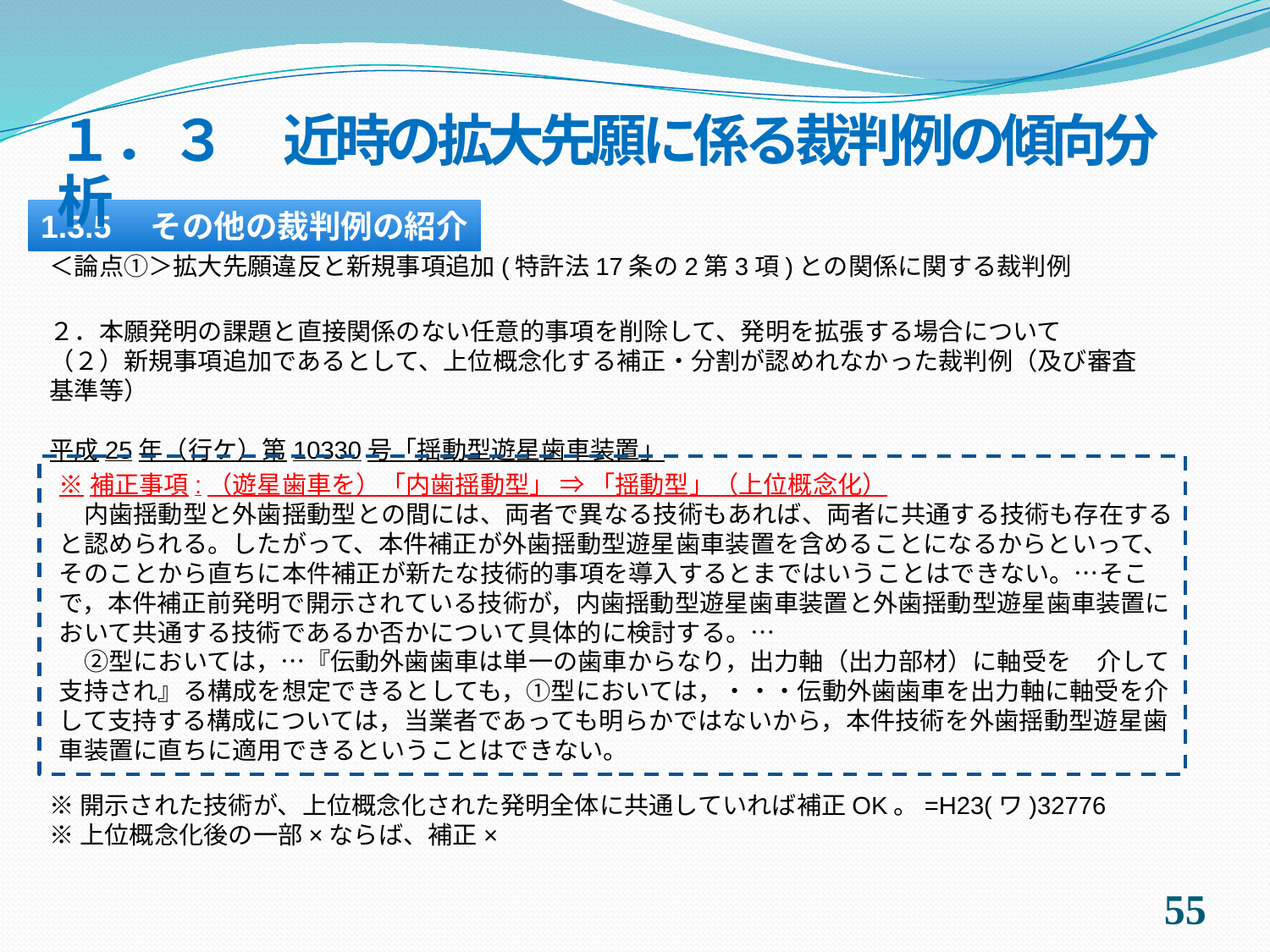

１．３　近時の拡大先願に係る裁判例の傾向分析
1.3.5　その他の裁判例の紹介
＜論点①＞拡大先願違反と新規事項追加(特許法17条の2第3項)との関係に関する裁判例

２．本願発明の課題と直接関係のない任意的事項を削除して、発明を拡張する場合について
（２）新規事項追加であるとして、上位概念化する補正・分割が認めれなかった裁判例（及び審査基準等）

平成25年（行ケ）第10330号「揺動型遊星歯車装置」

※補正事項:（遊星歯車を）「内歯揺動型」 ⇒ 「揺動型」（上位概念化）
　内歯揺動型と外歯揺動型との間には、両者で異なる技術もあれば、両者に共通する技術も存在すると認められる。したがって、本件補正が外歯揺動型遊星歯車装置を含めることになるからといって、そのことから直ちに本件補正が新たな技術的事項を導入するとまではいうことはできない。…そこで，本件補正前発明で開示されている技術が，内歯揺動型遊星歯車装置と外歯揺動型遊星歯車装置において共通する技術であるか否かについて具体的に検討する。…
　②型においては，…『伝動外歯歯車は単一の歯車からなり，出力軸（出力部材）に軸受を　介して支持され』る構成を想定できるとしても，①型においては，・・・伝動外歯歯車を出力軸に軸受を介して支持する構成については，当業者であっても明らかではないから，本件技術を外歯揺動型遊星歯車装置に直ちに適用できるということはできない。
※開示された技術が、上位概念化された発明全体に共通していれば補正OK。=H23(ワ)32776
※上位概念化後の一部×ならば、補正×
55